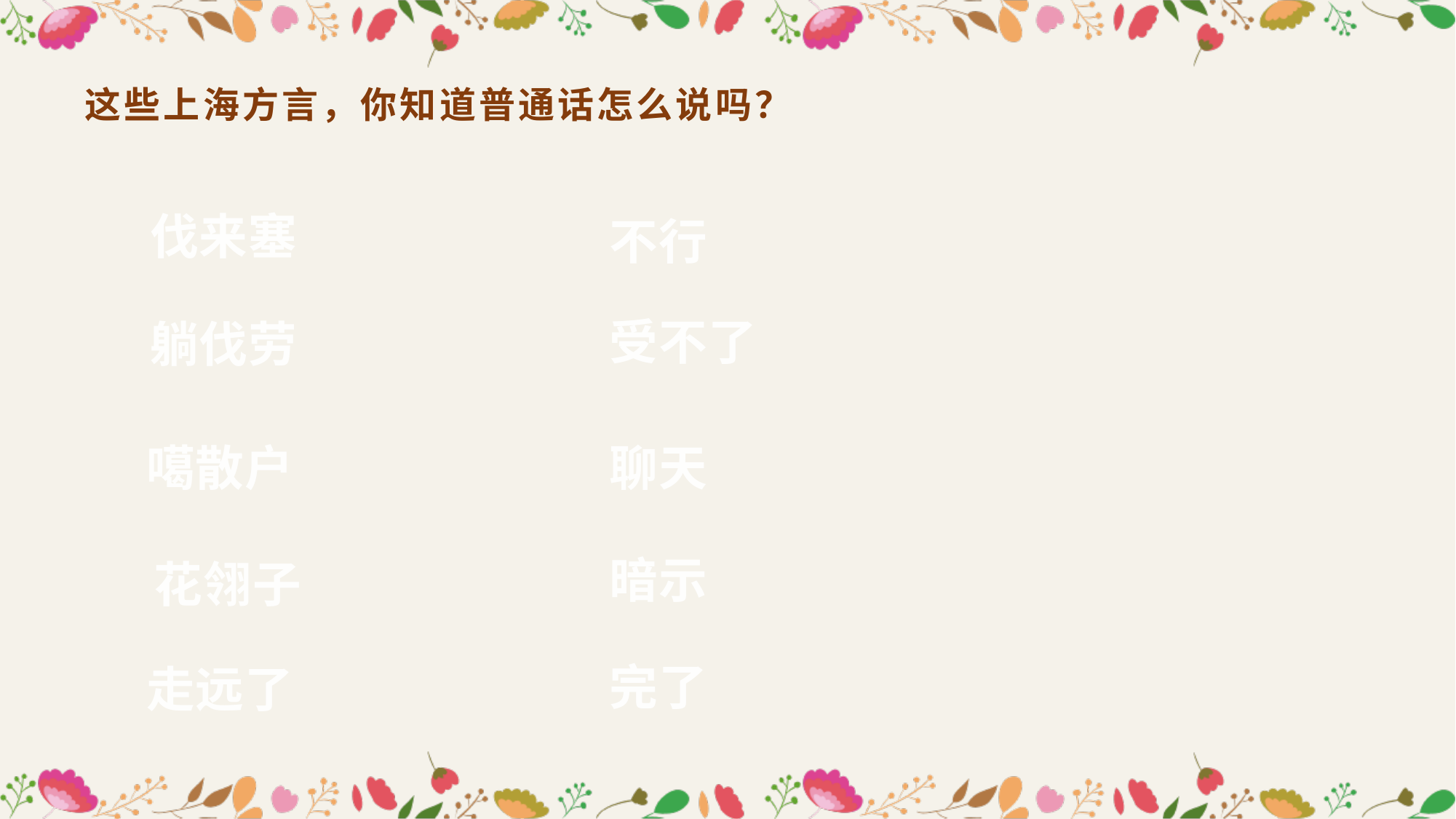

# 这些上海方言，你知道普通话怎么说吗？

伐来塞
不行
受不了
躺伐劳
聊天
噶散户
暗示
花翎子
完了
走远了